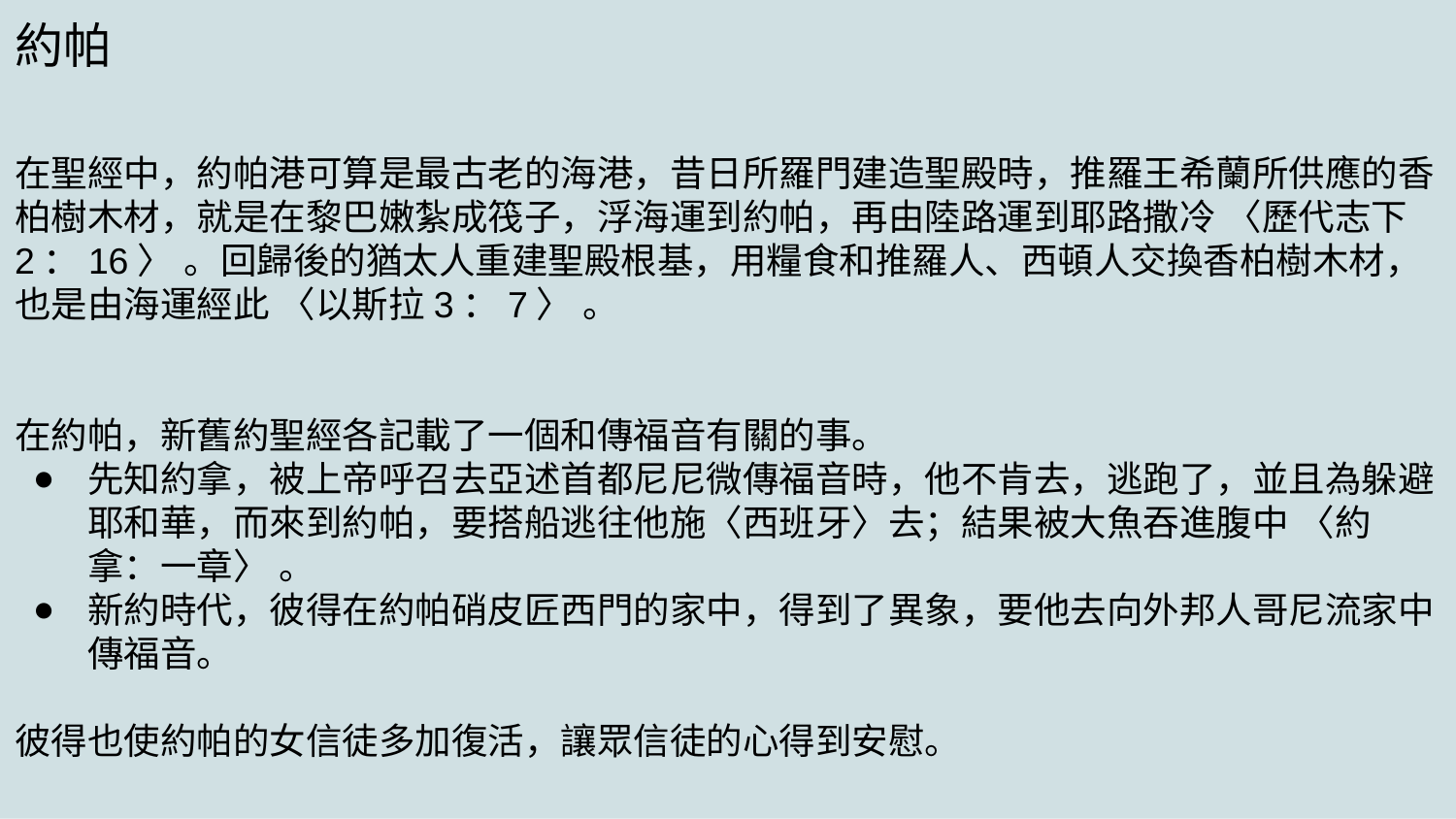

約帕

在聖經中，約帕港可算是最古老的海港，昔日所羅門建造聖殿時，推羅王希蘭所供應的香柏樹木材，就是在黎巴嫩紮成筏子，浮海運到約帕，再由陸路運到耶路撒冷 〈歷代志下2：16〉 。回歸後的猶太人重建聖殿根基，用糧食和推羅人、西頓人交換香柏樹木材，也是由海運經此 〈以斯拉3：7〉 。

在約帕，新舊約聖經各記載了一個和傳福音有關的事。
先知約拿，被上帝呼召去亞述首都尼尼微傳福音時，他不肯去，逃跑了，並且為躲避耶和華，而來到約帕，要搭船逃往他施〈西班牙〉去；結果被大魚吞進腹中 〈約拿：一章〉 。
新約時代，彼得在約帕硝皮匠西門的家中，得到了異象，要他去向外邦人哥尼流家中傳福音。

彼得也使約帕的女信徒多加復活，讓眾信徒的心得到安慰。